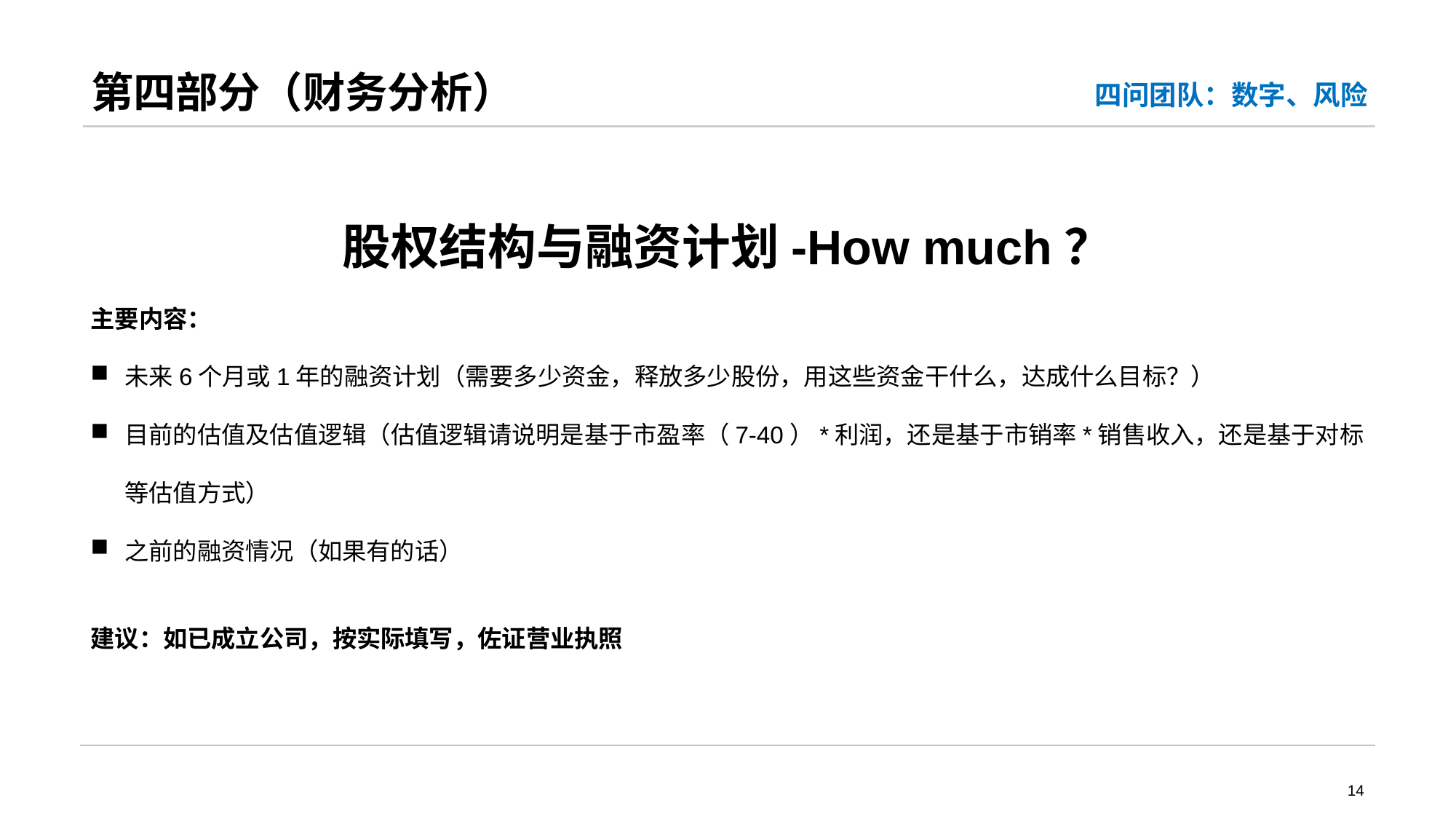

# 第四部分（财务分析）
四问团队：数字、风险
股权结构与融资计划-How much？
主要内容：
未来6个月或1年的融资计划（需要多少资金，释放多少股份，用这些资金干什么，达成什么目标？）
目前的估值及估值逻辑（估值逻辑请说明是基于市盈率（7-40）*利润，还是基于市销率*销售收入，还是基于对标等估值方式）
之前的融资情况（如果有的话）

建议：如已成立公司，按实际填写，佐证营业执照
14